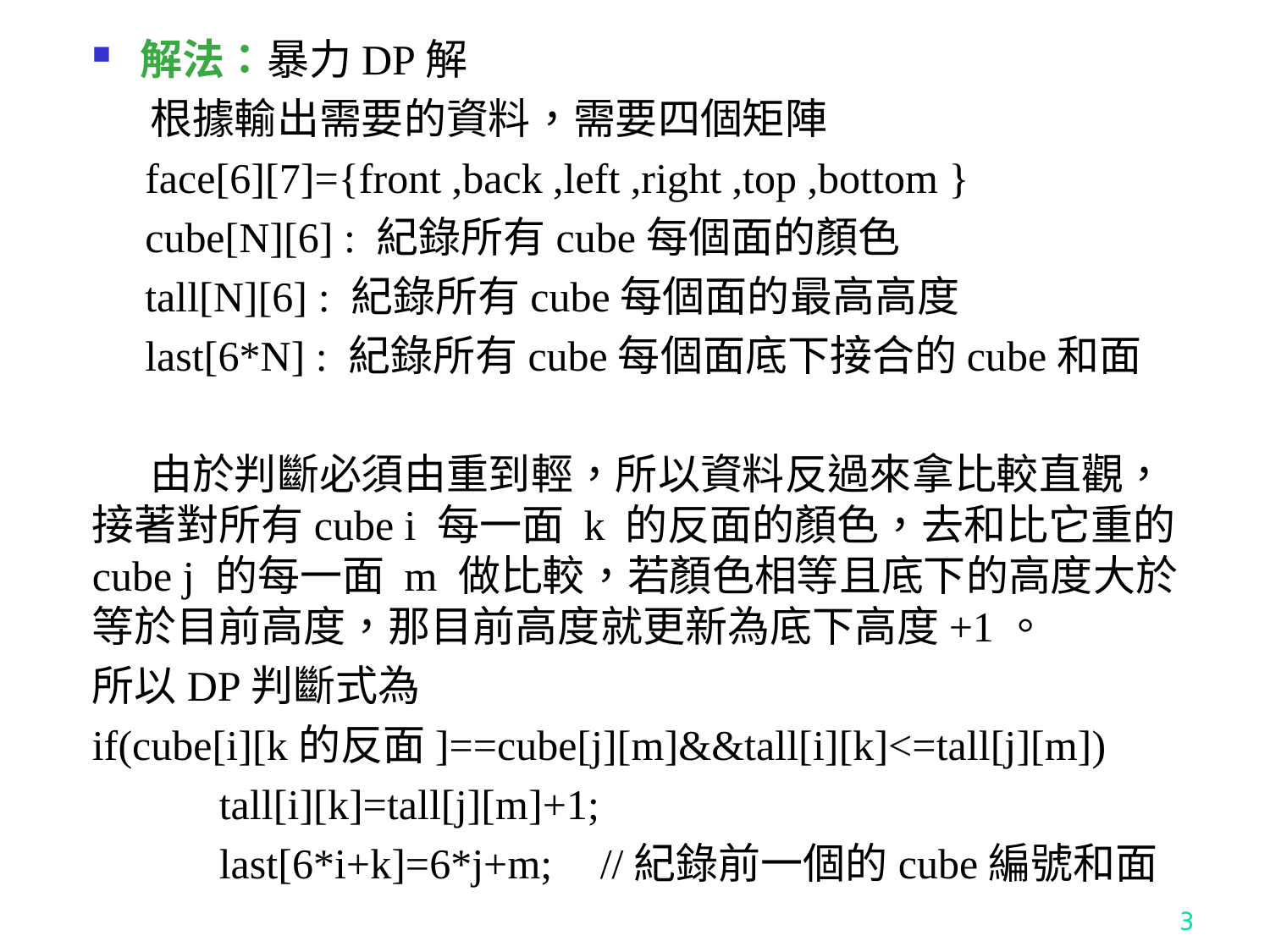

解法：暴力DP解
     根據輸出需要的資料，需要四個矩陣
     face[6][7]={front ,back ,left ,right ,top ,bottom }
     cube[N][6] : 紀錄所有cube每個面的顏色
     tall[N][6] : 紀錄所有cube每個面的最高高度
     last[6*N] : 紀錄所有cube每個面底下接合的cube和面

     由於判斷必須由重到輕，所以資料反過來拿比較直觀，接著對所有cube i 每一面 k 的反面的顏色，去和比它重的cube j 的每一面 m 做比較，若顏色相等且底下的高度大於等於目前高度，那目前高度就更新為底下高度+1。
所以DP判斷式為
if(cube[i][k的反面]==cube[j][m]&&tall[i][k]<=tall[j][m])
	tall[i][k]=tall[j][m]+1;
	last[6*i+k]=6*j+m;	//紀錄前一個的cube編號和面

3